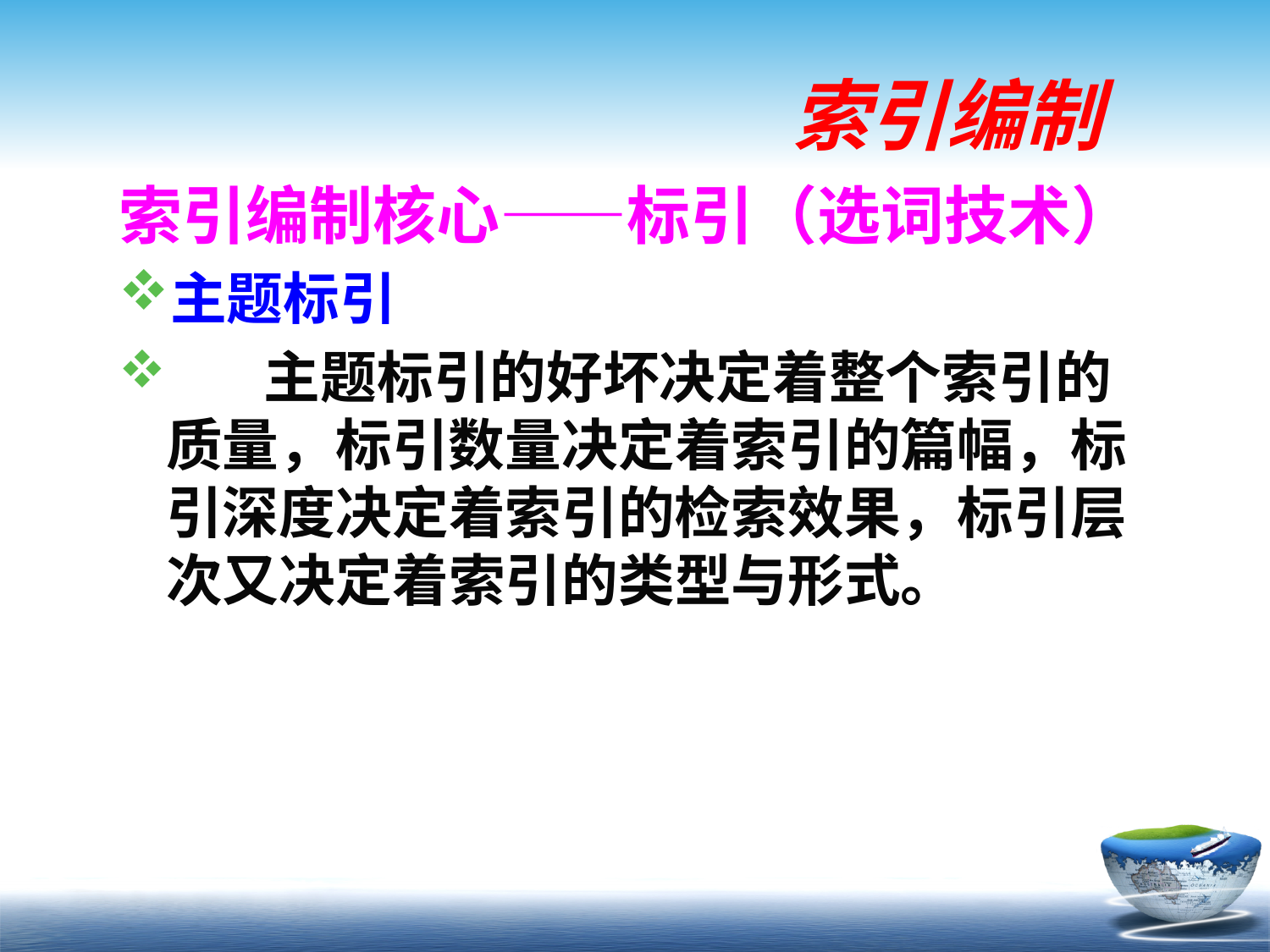

# 索引编制
索引编制核心——标引（选词技术）
主题标引
       主题标引的好坏决定着整个索引的质量，标引数量决定着索引的篇幅，标引深度决定着索引的检索效果，标引层次又决定着索引的类型与形式。